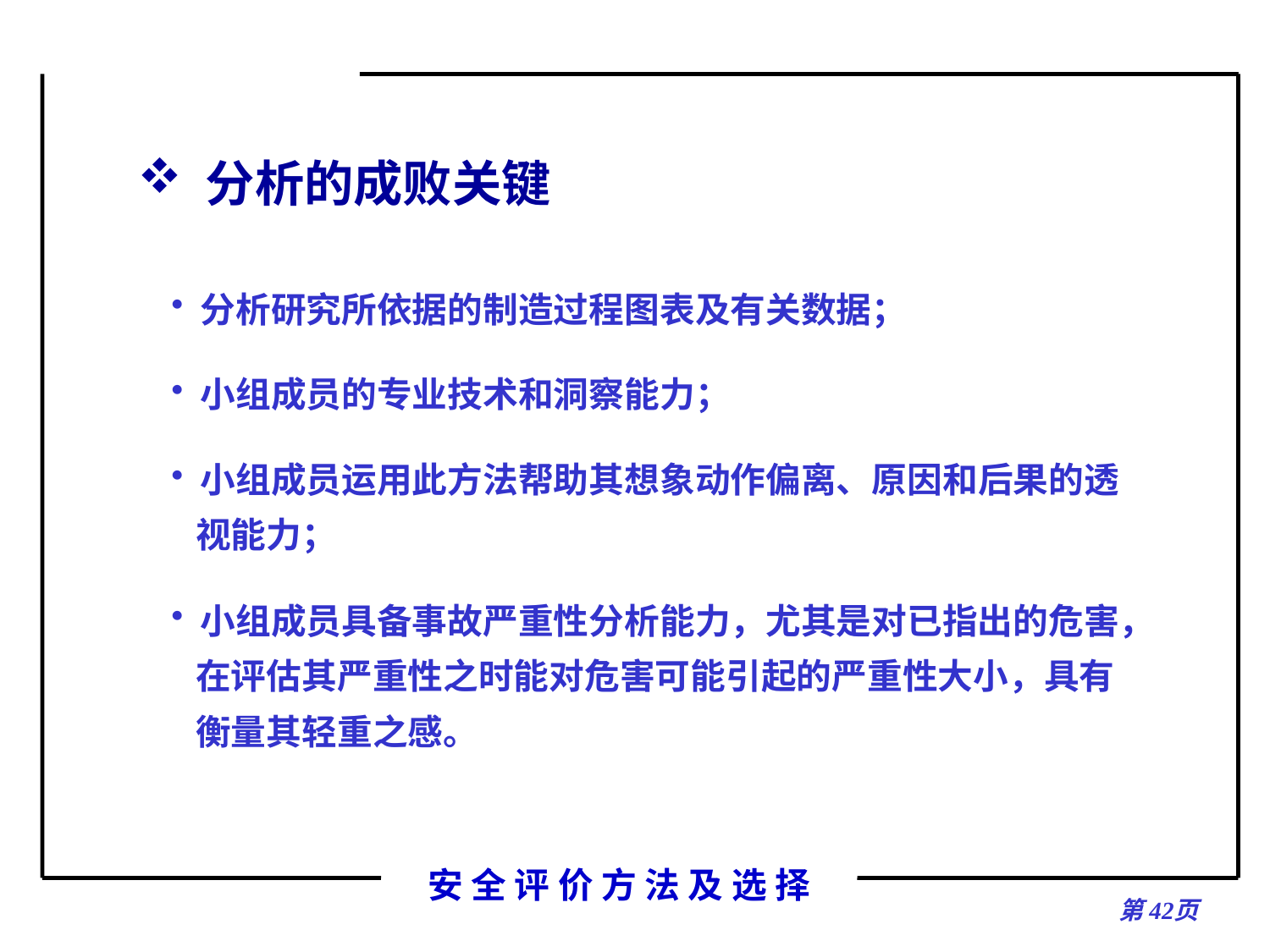

# 分析的成败关键
 分析研究所依据的制造过程图表及有关数据；
 小组成员的专业技术和洞察能力；
 小组成员运用此方法帮助其想象动作偏离、原因和后果的透
  视能力；
 小组成员具备事故严重性分析能力，尤其是对已指出的危害，
  在评估其严重性之时能对危害可能引起的严重性大小，具有
  衡量其轻重之感。
第42页